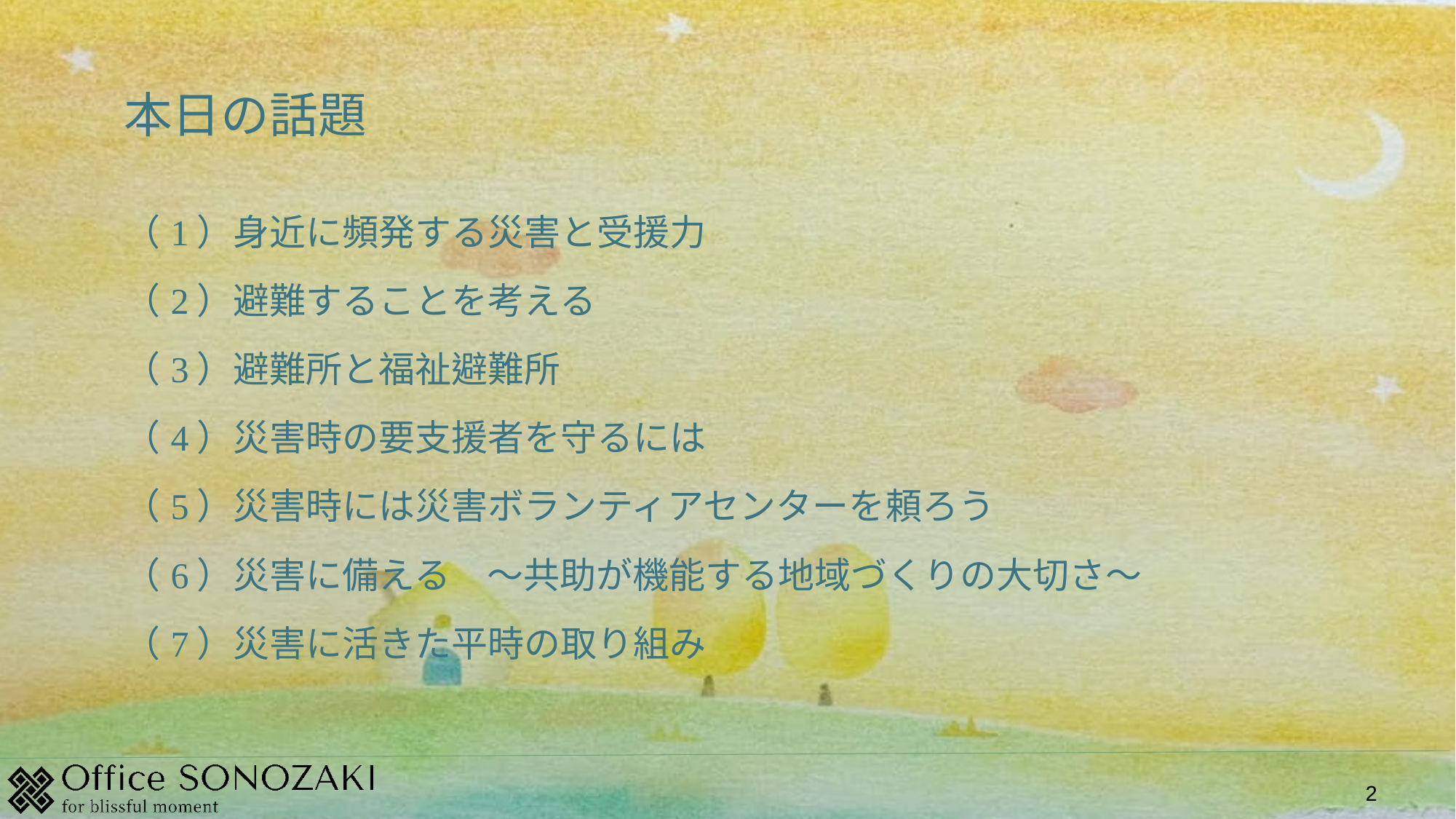

本日の話題

（1）身近に頻発する災害と受援力
（2）避難することを考える
（3）避難所と福祉避難所
（4）災害時の要支援者を守るには
（5）災害時には災害ボランティアセンターを頼ろう
（6）災害に備える　～共助が機能する地域づくりの大切さ～
（7）災害に活きた平時の取り組み
2